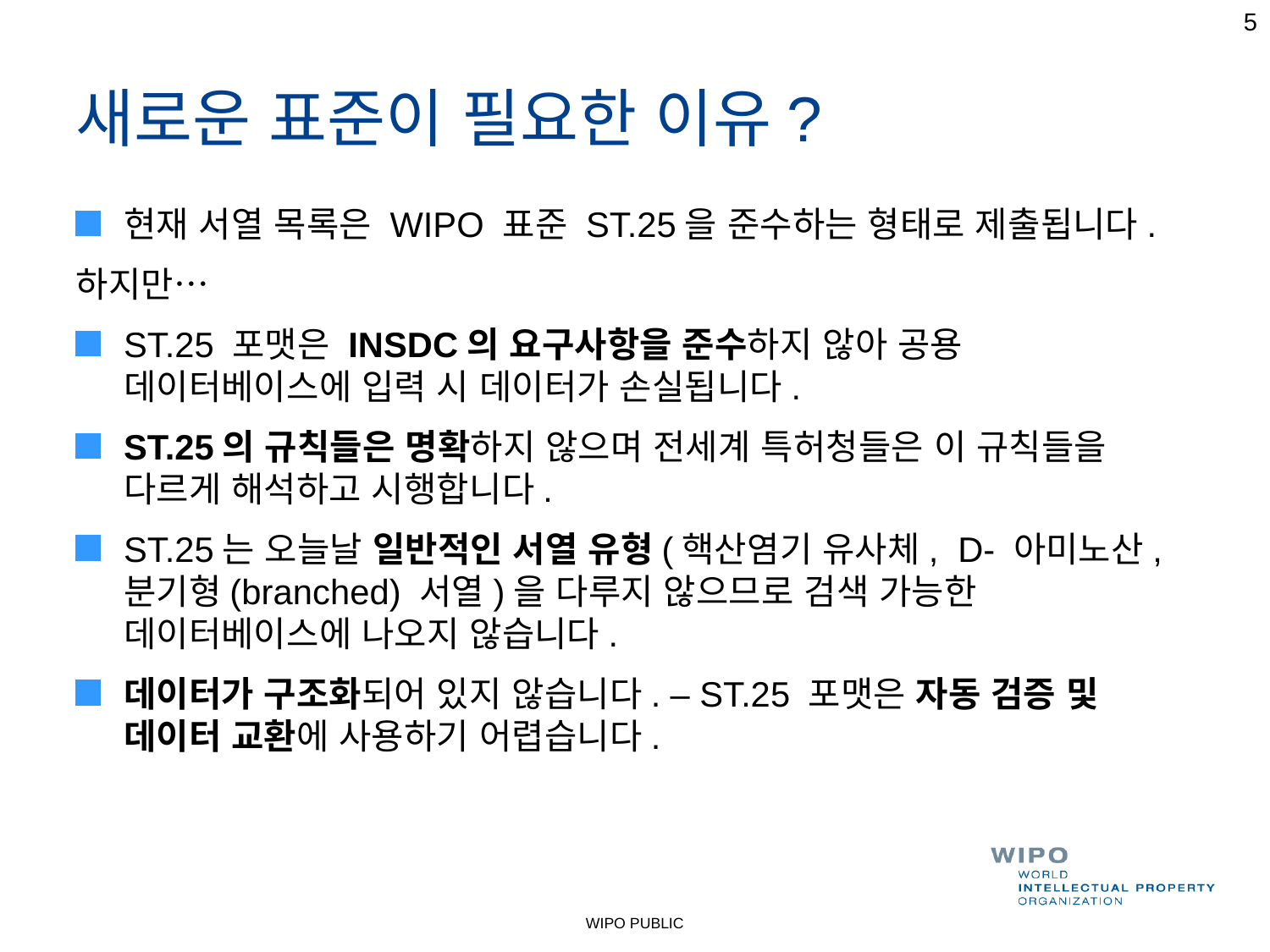

5
새로운 표준이 필요한 이유?
현재 서열 목록은 WIPO 표준 ST.25을 준수하는 형태로 제출됩니다.
하지만…
ST.25 포맷은 INSDC의 요구사항을 준수하지 않아 공용 데이터베이스에 입력 시 데이터가 손실됩니다.
ST.25의 규칙들은 명확하지 않으며 전세계 특허청들은 이 규칙들을 다르게 해석하고 시행합니다.
ST.25는 오늘날 일반적인 서열 유형(핵산염기 유사체,  D- 아미노산, 분기형(branched) 서열)을 다루지 않으므로 검색 가능한 데이터베이스에 나오지 않습니다.
데이터가 구조화되어 있지 않습니다. – ST.25 포맷은 자동 검증 및 데이터 교환에 사용하기 어렵습니다.